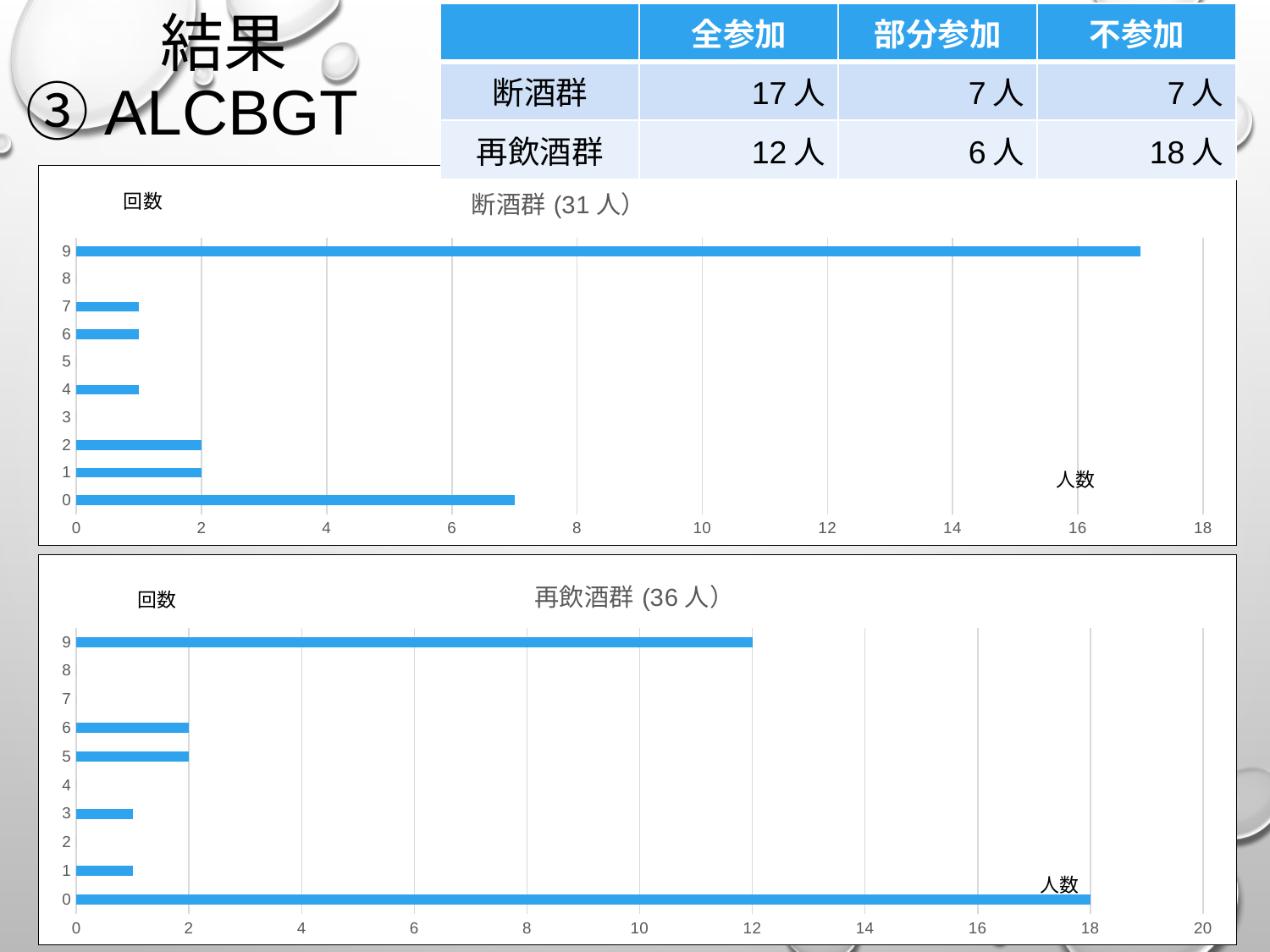

# 結果 ③ALCBGT
|  | 全参加 | 部分参加 | 不参加 |
| --- | --- | --- | --- |
| 断酒群 | 17人 | 7人 | 7人 |
| 再飲酒群 | 12人 | 6人 | 18人 |

### Chart: 断酒群(31人）

| Category |  |
|---|---|
| 0 | 7.0 |
| 1 | 2.0 |
| 2 | 2.0 |
| 3 | 0.0 |
| 4 | 1.0 |
| 5 | 0.0 |
| 6 | 1.0 |
| 7 | 1.0 |
| 8 | 0.0 |
| 9 | 17.0 |

### Chart: 再飲酒群(36人）

| Category |  |
|---|---|
| 0 | 18.0 |
| 1 | 1.0 |
| 2 | 0.0 |
| 3 | 1.0 |
| 4 | 0.0 |
| 5 | 2.0 |
| 6 | 2.0 |
| 7 | 0.0 |
| 8 | 0.0 |
| 9 | 12.0 |